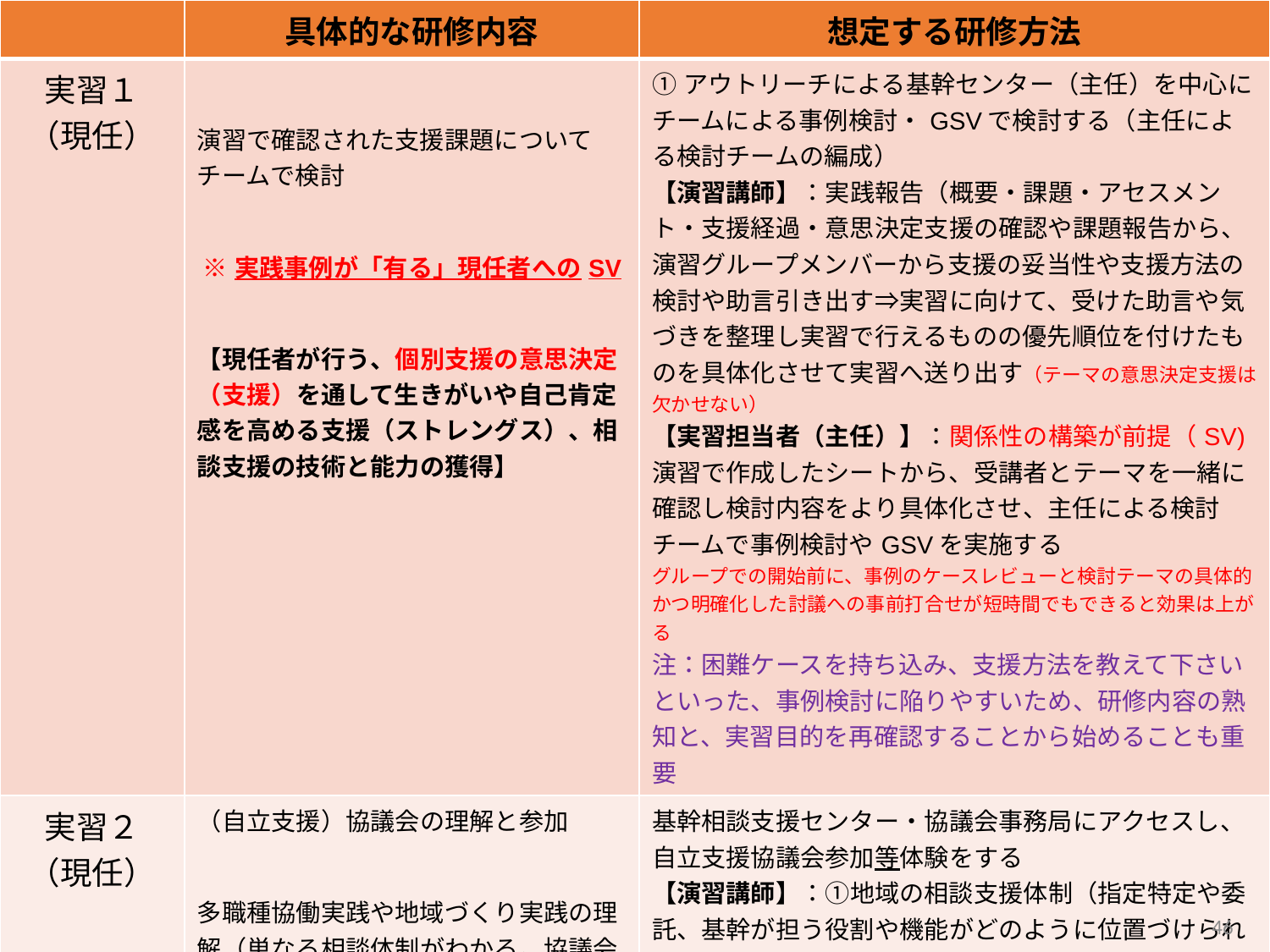

|  | 具体的な研修内容 | 想定する研修方法 |
| --- | --- | --- |
| 実習１ （現任） | 演習で確認された支援課題についてチームで検討 ※実践事例が「有る」現任者へのSV 【現任者が行う、個別支援の意思決定（支援）を通して生きがいや自己肯定感を高める支援（ストレングス）、相談支援の技術と能力の獲得】 | ①アウトリーチによる基幹センター（主任）を中心にチームによる事例検討・GSVで検討する（主任による検討チームの編成） 【演習講師】：実践報告（概要・課題・アセスメント・支援経過・意思決定支援の確認や課題報告から、演習グループメンバーから支援の妥当性や支援方法の検討や助言引き出す⇒実習に向けて、受けた助言や気づきを整理し実習で行えるものの優先順位を付けたものを具体化させて実習へ送り出す（テーマの意思決定支援は欠かせない） 【実習担当者（主任）】：関係性の構築が前提（SV) 演習で作成したシートから、受講者とテーマを一緒に確認し検討内容をより具体化させ、主任による検討チームで事例検討やGSVを実施する グループでの開始前に、事例のケースレビューと検討テーマの具体的かつ明確化した討議への事前打合せが短時間でもできると効果は上がる 注：困難ケースを持ち込み、支援方法を教えて下さいといった、事例検討に陥りやすいため、研修内容の熟知と、実習目的を再確認することから始めることも重要 |
| 実習２ （現任） | （自立支援）協議会の理解と参加 多職種協働実践や地域づくり実践の理解（単なる相談体制がわかる。協議会の仕組みが分かるといった表面的なものではなく、実践するための理解を深めてもらう | 基幹相談支援センター・協議会事務局にアクセスし、自立支援協議会参加等体験をする 【演習講師】：①地域の相談支援体制（指定特定や委託、基幹が担う役割や機能がどのように位置づけられているか）、②協議会が担う役割や機能について受講者が理解している範囲で記載してもらい、地域課題テーマを上げて実習で取り組む内容を具体化し実習に送り出す。 【実習担当者（主任）】：①協議会事務局での説明・②部会・事務局会議への参画・③提案の作成など、実習期間中で多職種協働実践や地域づくり実践内容を理解してもらう |
46